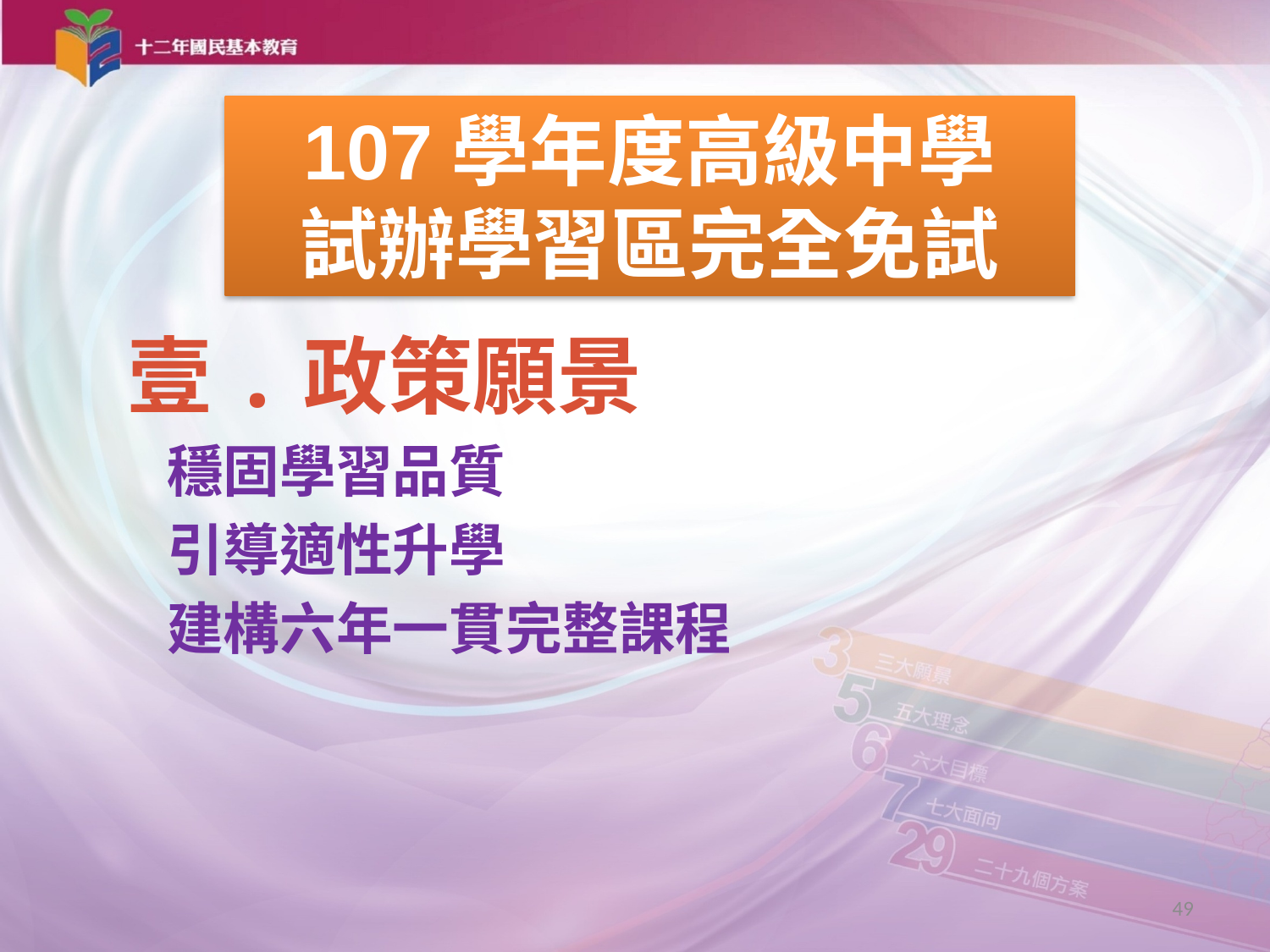

107學年度高級中學
試辦學習區完全免試
壹.政策願景
  穩固學習品質
  引導適性升學
  建構六年一貫完整課程
49